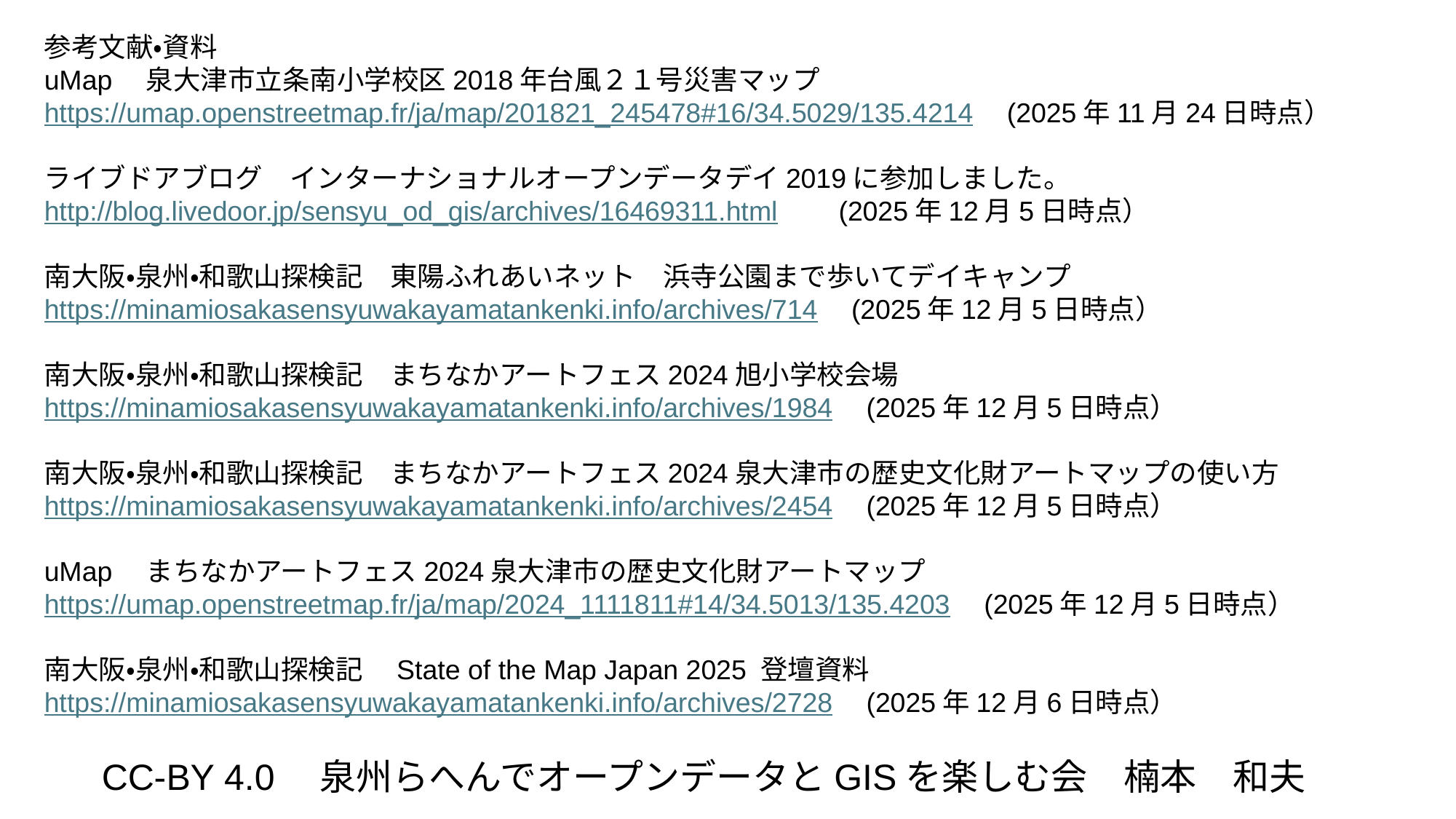

参考文献・資料
uMap　泉大津市立条南小学校区2018年台風２１号災害マップ
https://umap.openstreetmap.fr/ja/map/201821_245478#16/34.5029/135.4214　(2025年11月24日時点）

ライブドアブログ　インターナショナルオープンデータデイ2019に参加しました。
http://blog.livedoor.jp/sensyu_od_gis/archives/16469311.html　　(2025年12月5日時点）

南大阪・泉州・和歌山探検記　東陽ふれあいネット　浜寺公園まで歩いてデイキャンプ
https://minamiosakasensyuwakayamatankenki.info/archives/714　(2025年12月5日時点）

南大阪・泉州・和歌山探検記　まちなかアートフェス2024旭小学校会場
https://minamiosakasensyuwakayamatankenki.info/archives/1984　(2025年12月5日時点）

南大阪・泉州・和歌山探検記　まちなかアートフェス2024泉大津市の歴史文化財アートマップの使い方
https://minamiosakasensyuwakayamatankenki.info/archives/2454　(2025年12月5日時点）

uMap　まちなかアートフェス2024泉大津市の歴史文化財アートマップ
https://umap.openstreetmap.fr/ja/map/2024_1111811#14/34.5013/135.4203　(2025年12月5日時点）

南大阪・泉州・和歌山探検記　State of the Map Japan 2025 登壇資料
https://minamiosakasensyuwakayamatankenki.info/archives/2728　(2025年12月6日時点）
CC-BY 4.0　泉州らへんでオープンデータとGISを楽しむ会　楠本　和夫